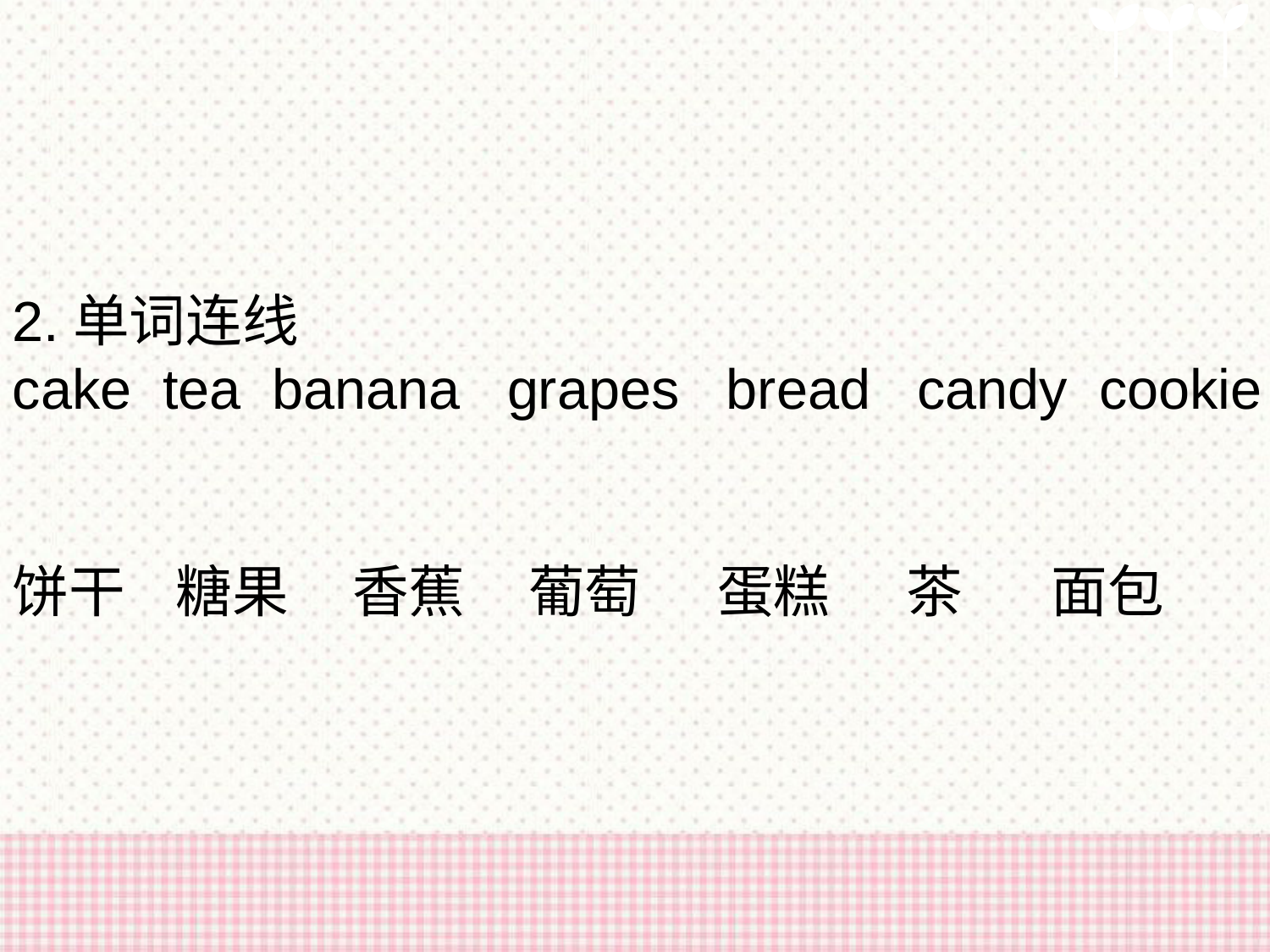

2.单词连线
cake  tea  banana   grapes   bread   candy  cookie

饼干    糖果     香蕉     葡萄      蛋糕      茶       面包